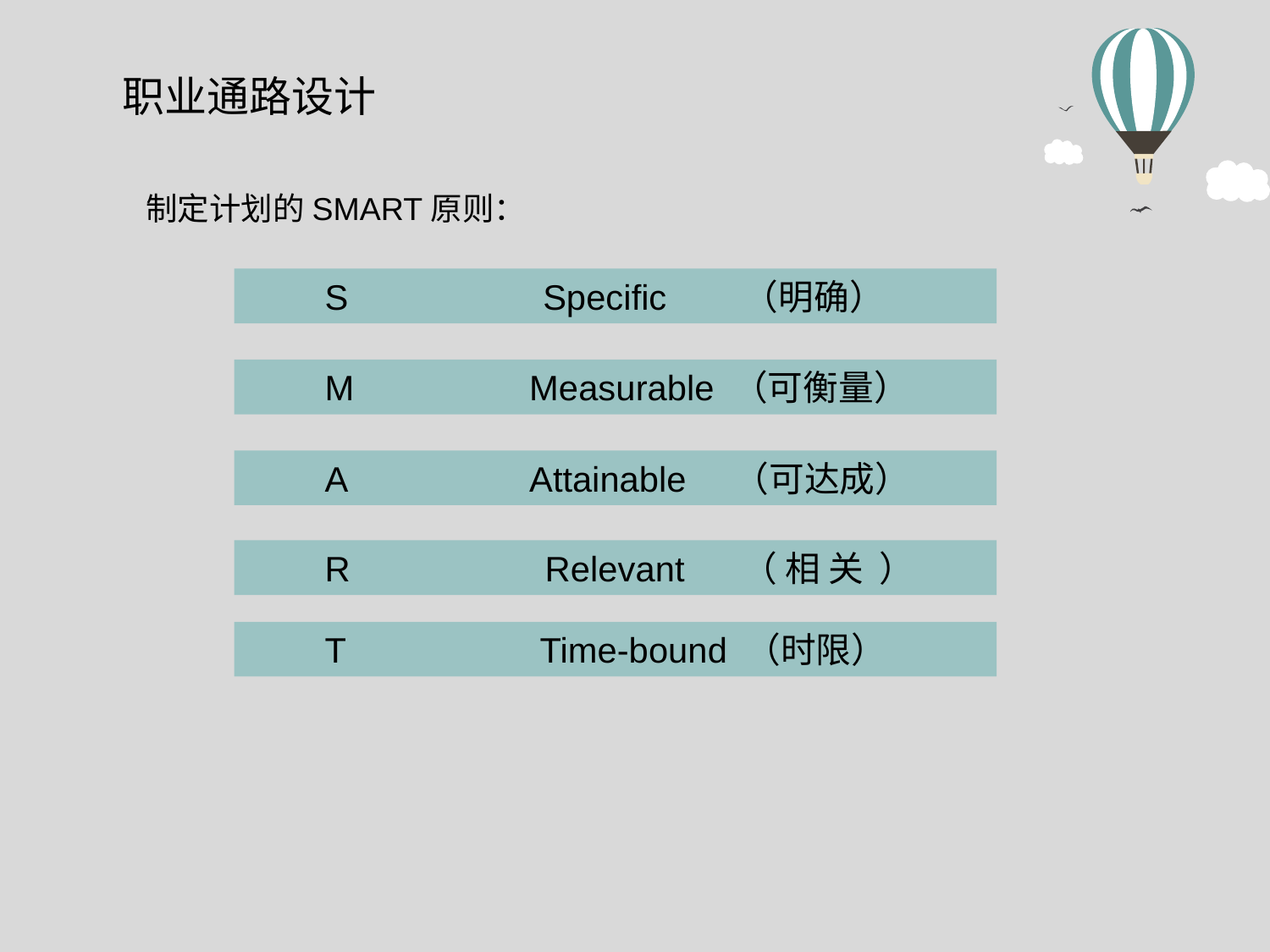

职业通路设计
制定计划的SMART原则：

        S                    Specific       （明确）
        M                  Measurable （可衡量）
        A                   Attainable    （可达成）
        R                    Relevant     （ 相 关  ）
        T                    Time-bound （时限）